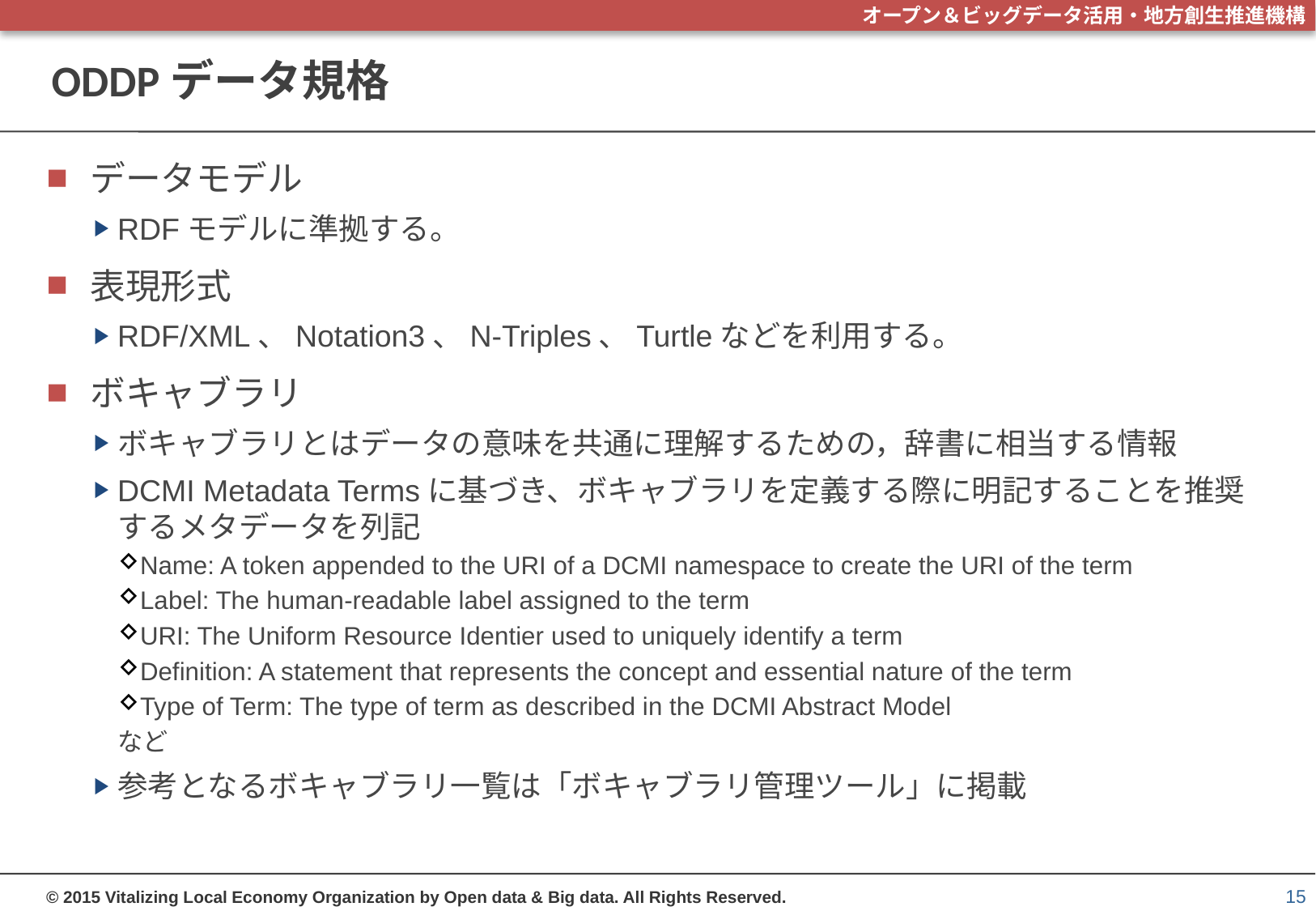

# ODDPデータ規格
データモデル
RDFモデルに準拠する。
表現形式
RDF/XML、Notation3、N-Triples、Turtleなどを利用する。
ボキャブラリ
ボキャブラリとはデータの意味を共通に理解するための，辞書に相当する情報
DCMI Metadata Termsに基づき、ボキャブラリを定義する際に明記することを推奨するメタデータを列記
Name: A token appended to the URI of a DCMI namespace to create the URI of the term
Label: The human-readable label assigned to the term
URI: The Uniform Resource Identier used to uniquely identify a term
Definition: A statement that represents the concept and essential nature of the term
Type of Term: The type of term as described in the DCMI Abstract Model
など
参考となるボキャブラリ一覧は「ボキャブラリ管理ツール」に掲載
15